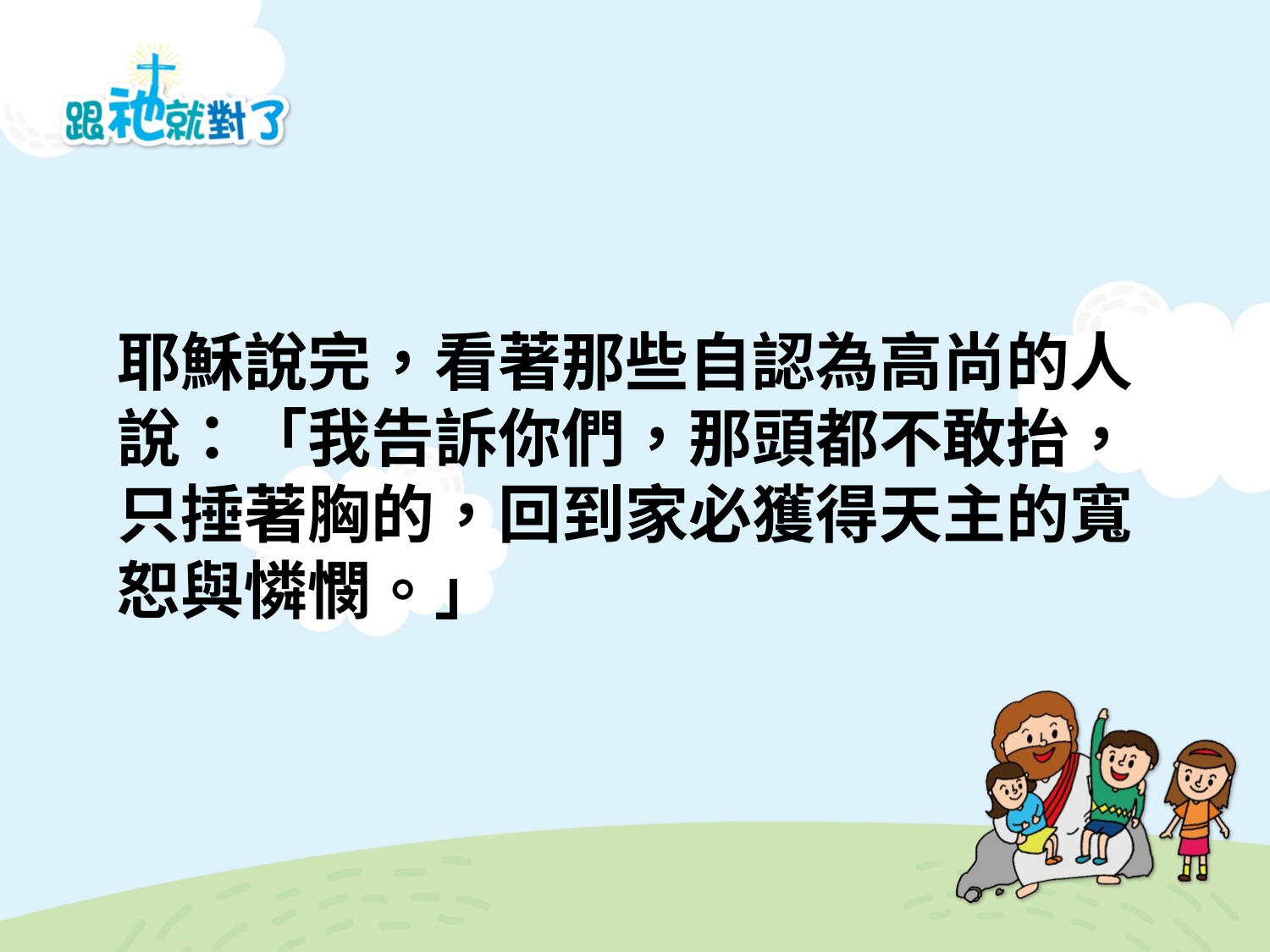

耶穌說完，看著那些自認為高尚的人說：「我告訴你們，那頭都不敢抬，只捶著胸的，回到家必獲得天主的寬恕與憐憫。」